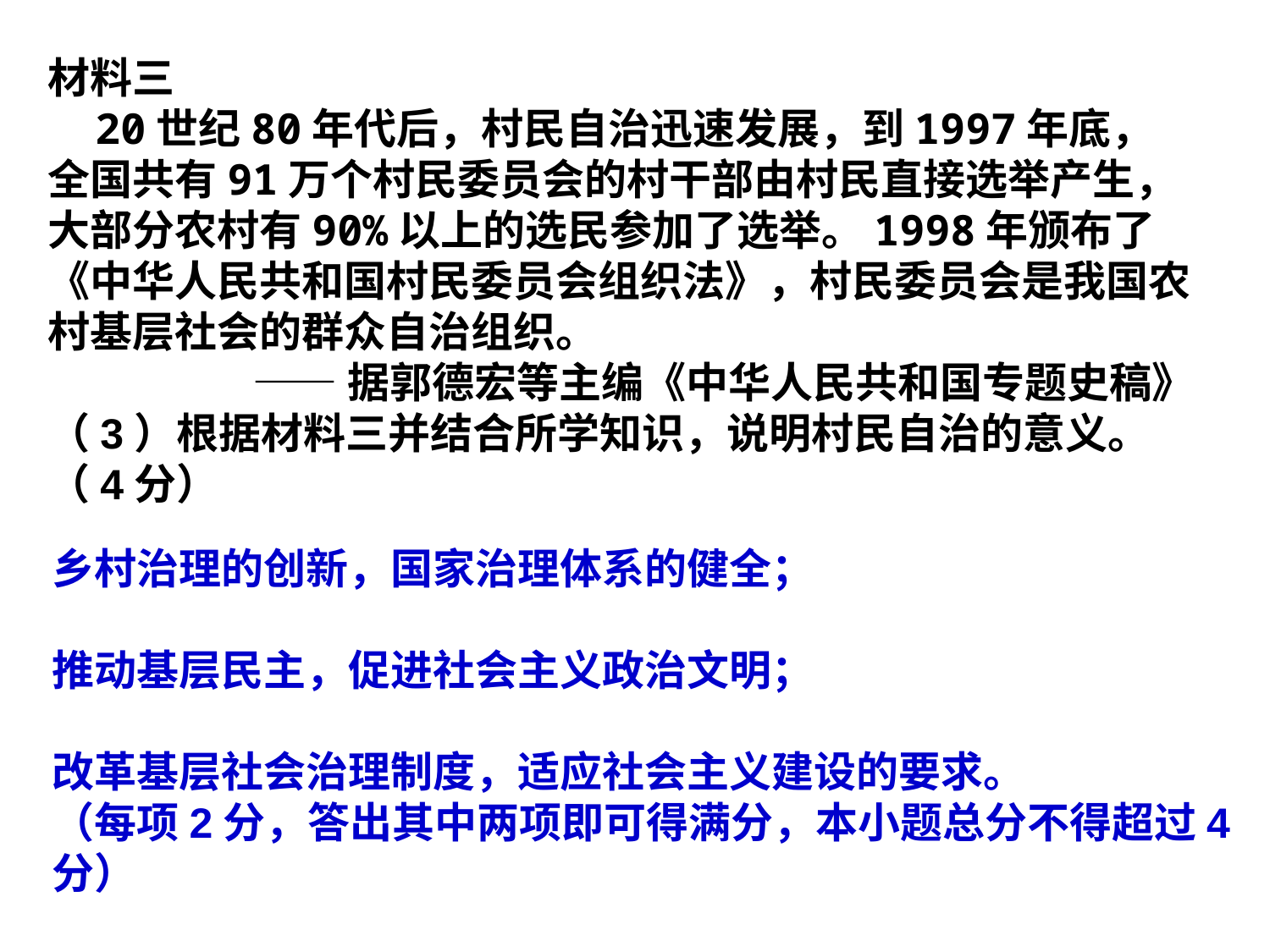

材料三
    20世纪80年代后，村民自治迅速发展，到1997年底，全国共有91万个村民委员会的村干部由村民直接选举产生，大部分农村有90%以上的选民参加了选举。1998年颁布了《中华人民共和国村民委员会组织法》，村民委员会是我国农村基层社会的群众自治组织。
——据郭德宏等主编《中华人民共和国专题史稿》
（3）根据材料三并结合所学知识，说明村民自治的意义。（4分）
乡村治理的创新，国家治理体系的健全；

推动基层民主，促进社会主义政治文明；

改革基层社会治理制度，适应社会主义建设的要求。
（每项2分，答出其中两项即可得满分，本小题总分不得超过4分）